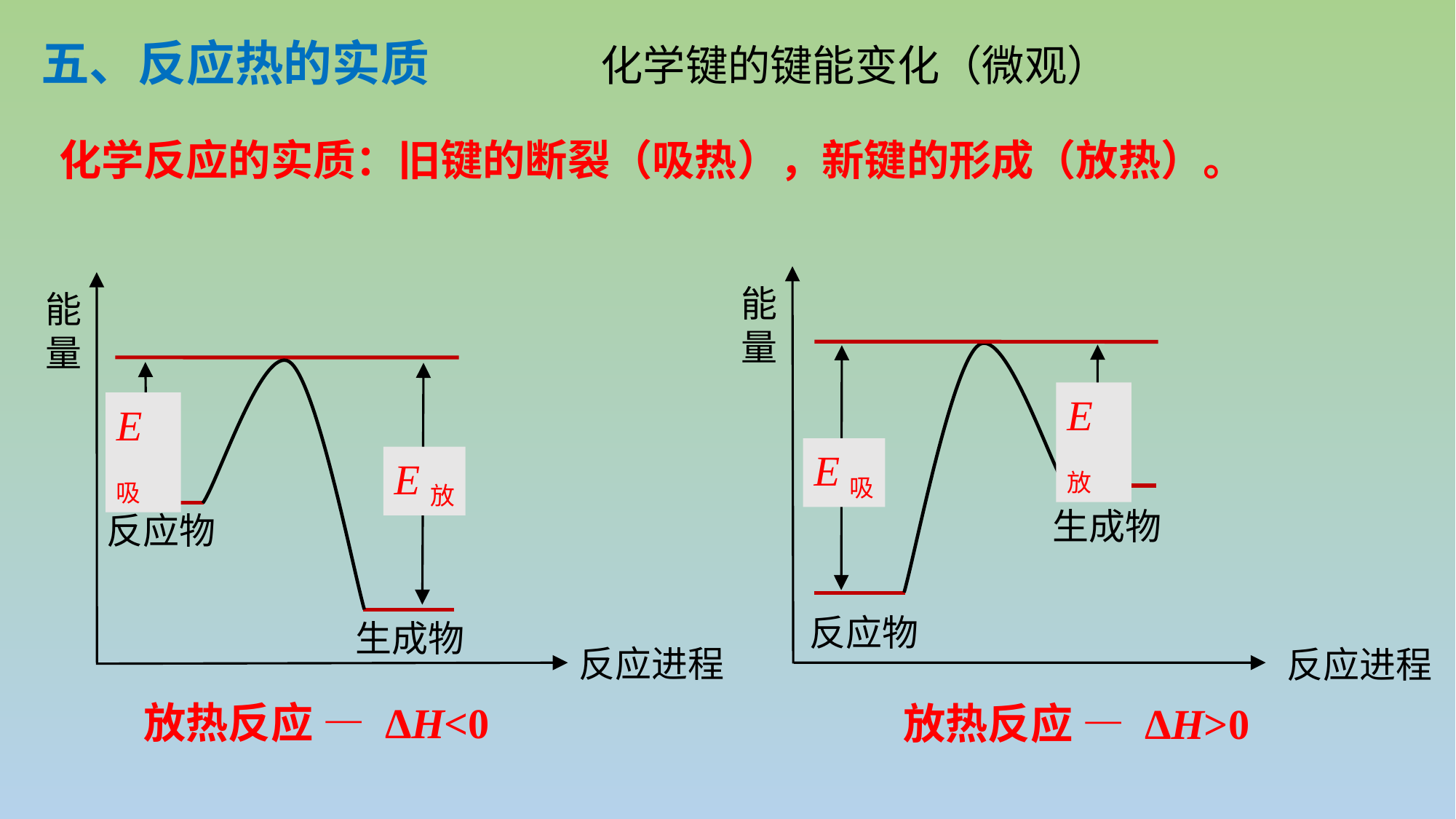

五、反应热的实质
化学键的键能变化（微观）
化学反应的实质：旧键的断裂（吸热），新键的形成（放热）。
能量
反应进程

E放
E吸
生成物
反应物
能量
反应进程

反应物
生成物
E吸
E放
放热反应 — ΔH<0
放热反应 — ΔH>0